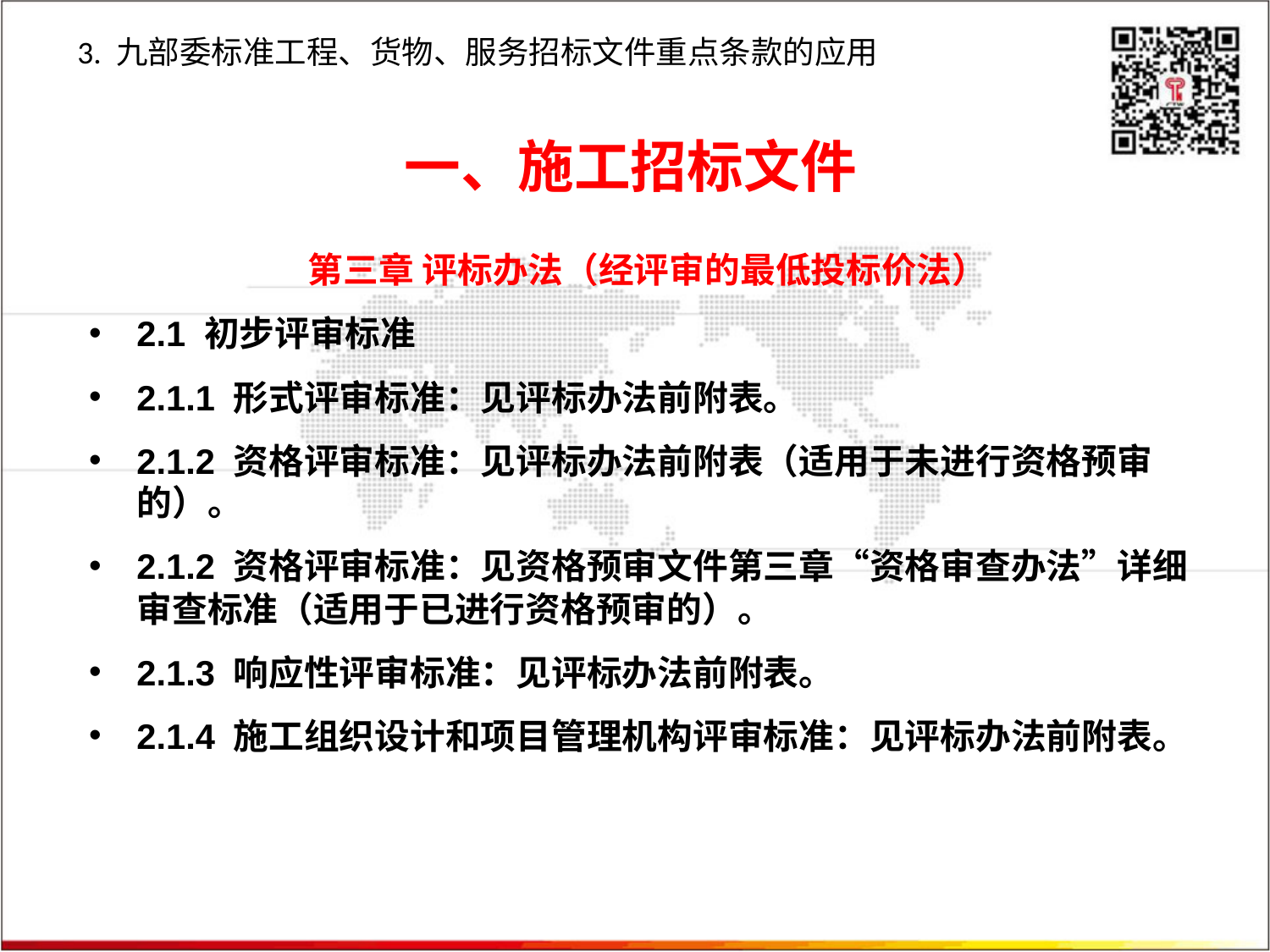

3. 九部委标准工程、货物、服务招标文件重点条款的应用
# 一、施工招标文件

第三章 评标办法（经评审的最低投标价法）
2.1 初步评审标准
2.1.1 形式评审标准：见评标办法前附表。
2.1.2 资格评审标准：见评标办法前附表（适用于未进行资格预审的）。
2.1.2 资格评审标准：见资格预审文件第三章“资格审查办法”详细审查标准（适用于已进行资格预审的）。
2.1.3 响应性评审标准：见评标办法前附表。
2.1.4 施工组织设计和项目管理机构评审标准：见评标办法前附表。